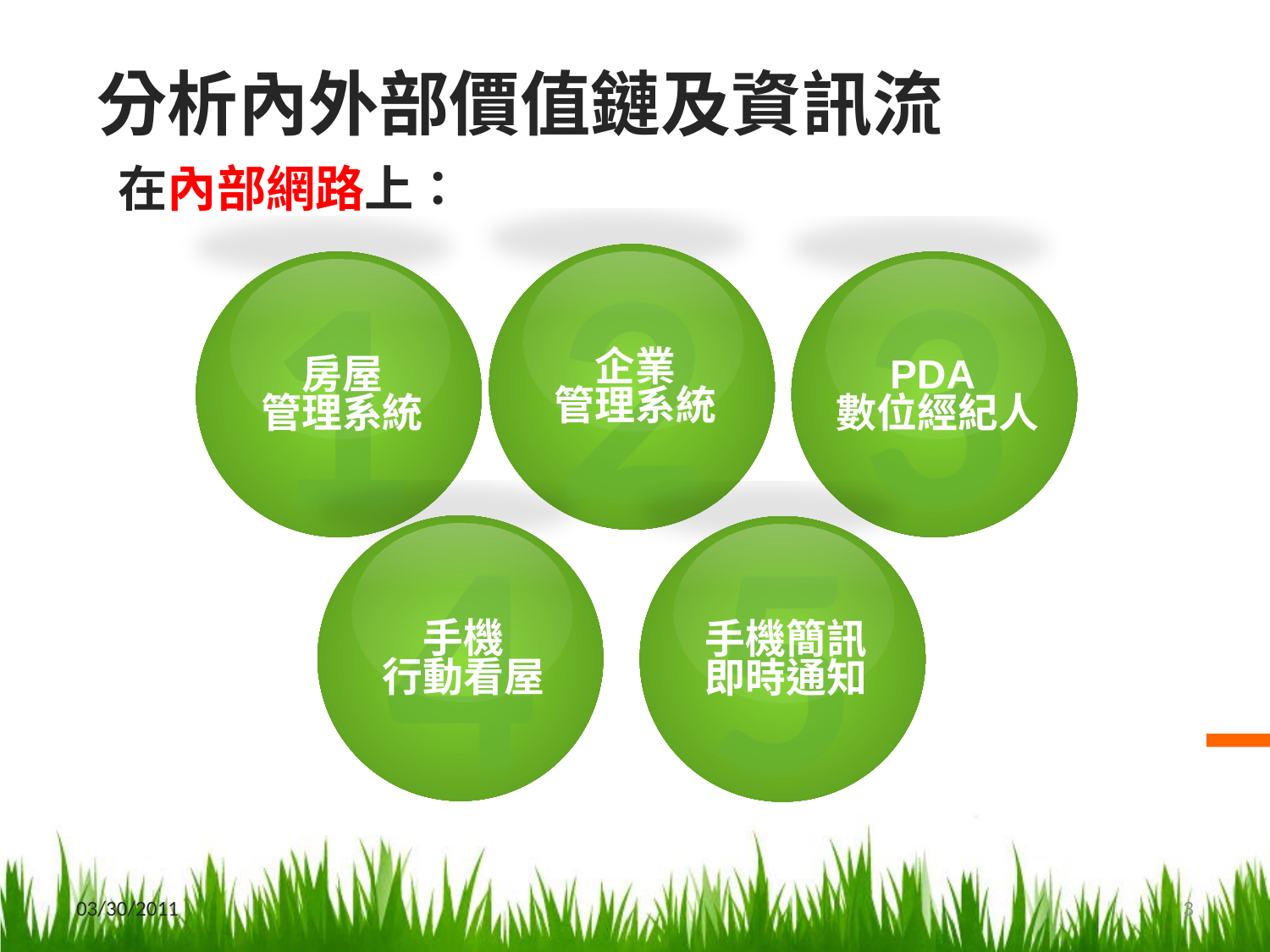

分析內外部價值鏈及資訊流
在內部網路上：

2

企業
管理系統
1

房屋
管理系統
3

PDA
數位經紀人
4

手機
行動看屋
5

手機簡訊
即時通知

03/30/2011
3